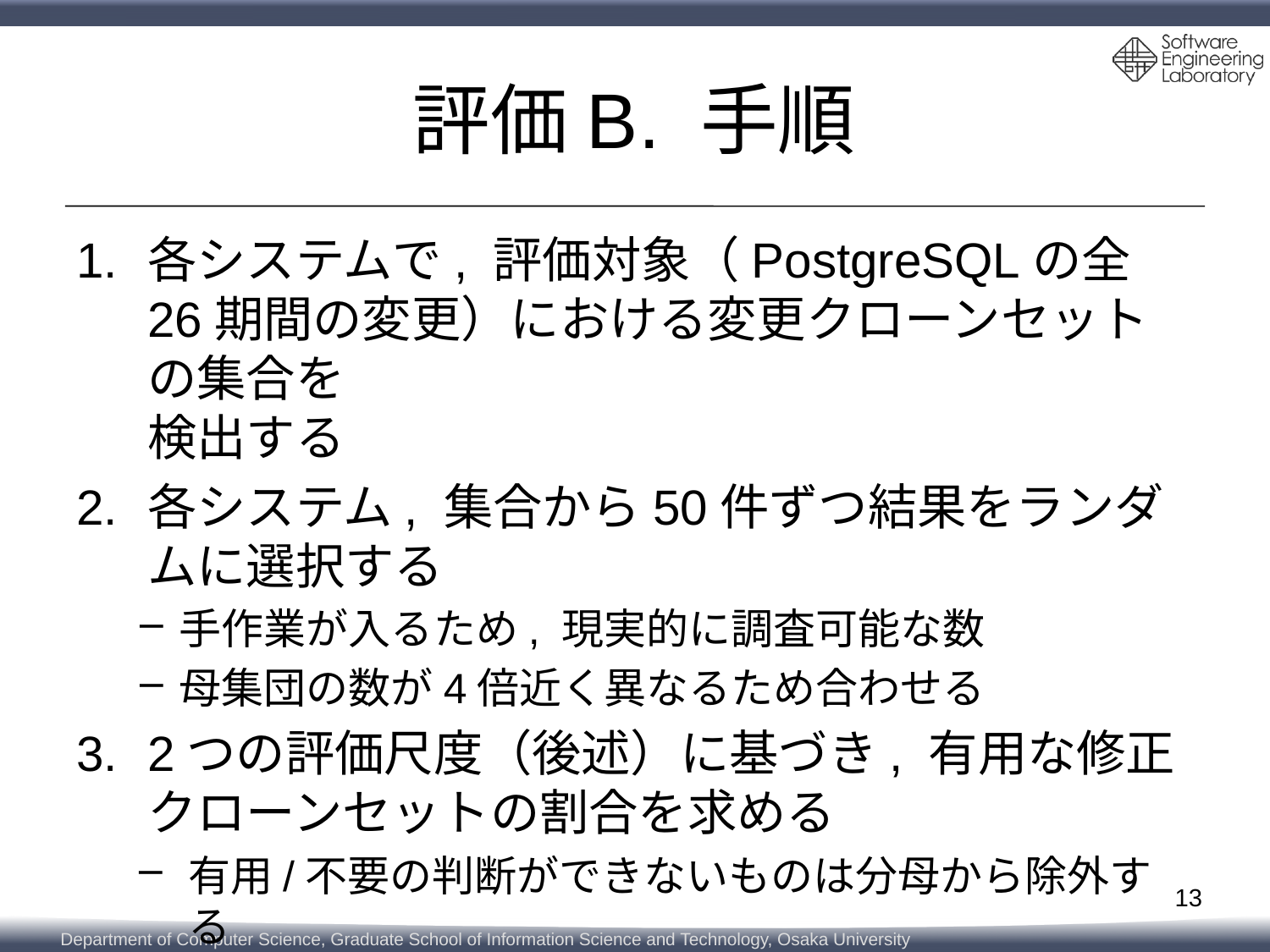

# 評価B. 手順
各システムで, 評価対象（PostgreSQLの全26期間の変更）における変更クローンセットの集合を
検出する
各システム, 集合から50件ずつ結果をランダムに選択する
手作業が入るため, 現実的に調査可能な数
母集団の数が4倍近く異なるため合わせる
2つの評価尺度（後述）に基づき, 有用な修正
クローンセットの割合を求める
有用/不要の判断ができないものは分母から除外する
13